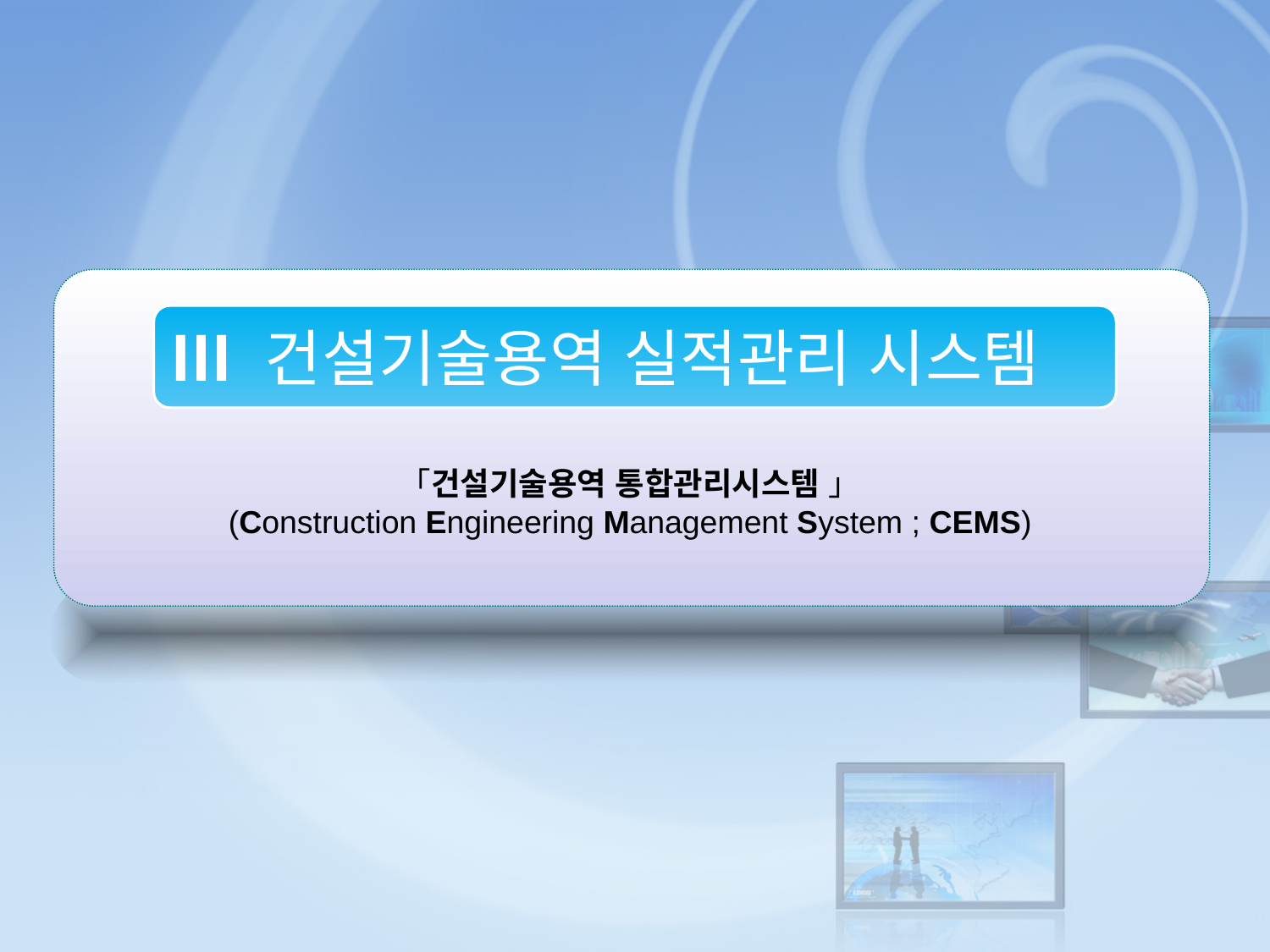

Ⅲ 건설기술용역 실적관리 시스템

「건설기술용역 통합관리시스템 」
(Construction Engineering Management System ; CEMS)